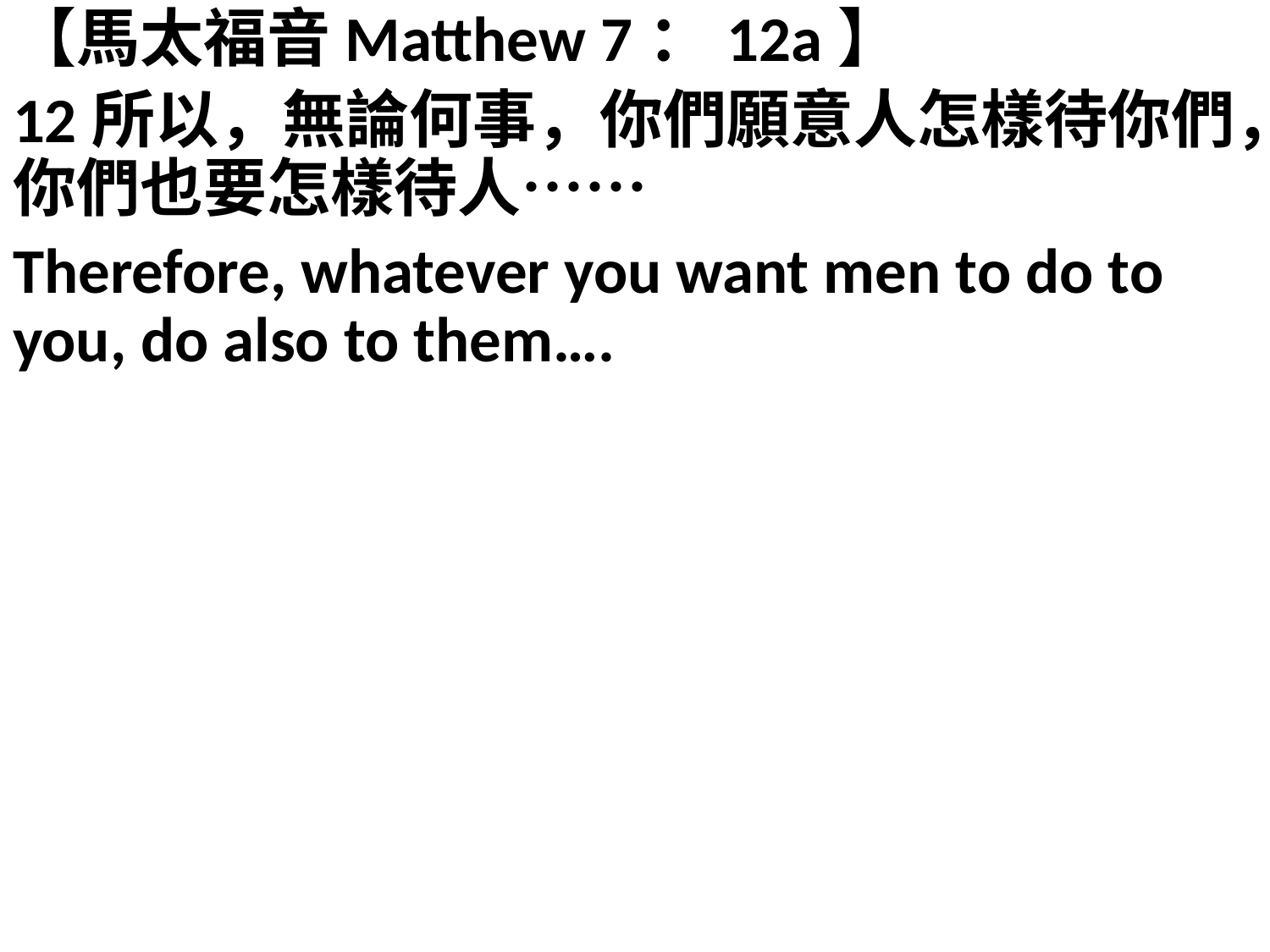

【馬太福音Matthew 7：12a】
12所以，無論何事，你們願意人怎樣待你們，你們也要怎樣待人……
Therefore, whatever you want men to do to you, do also to them….